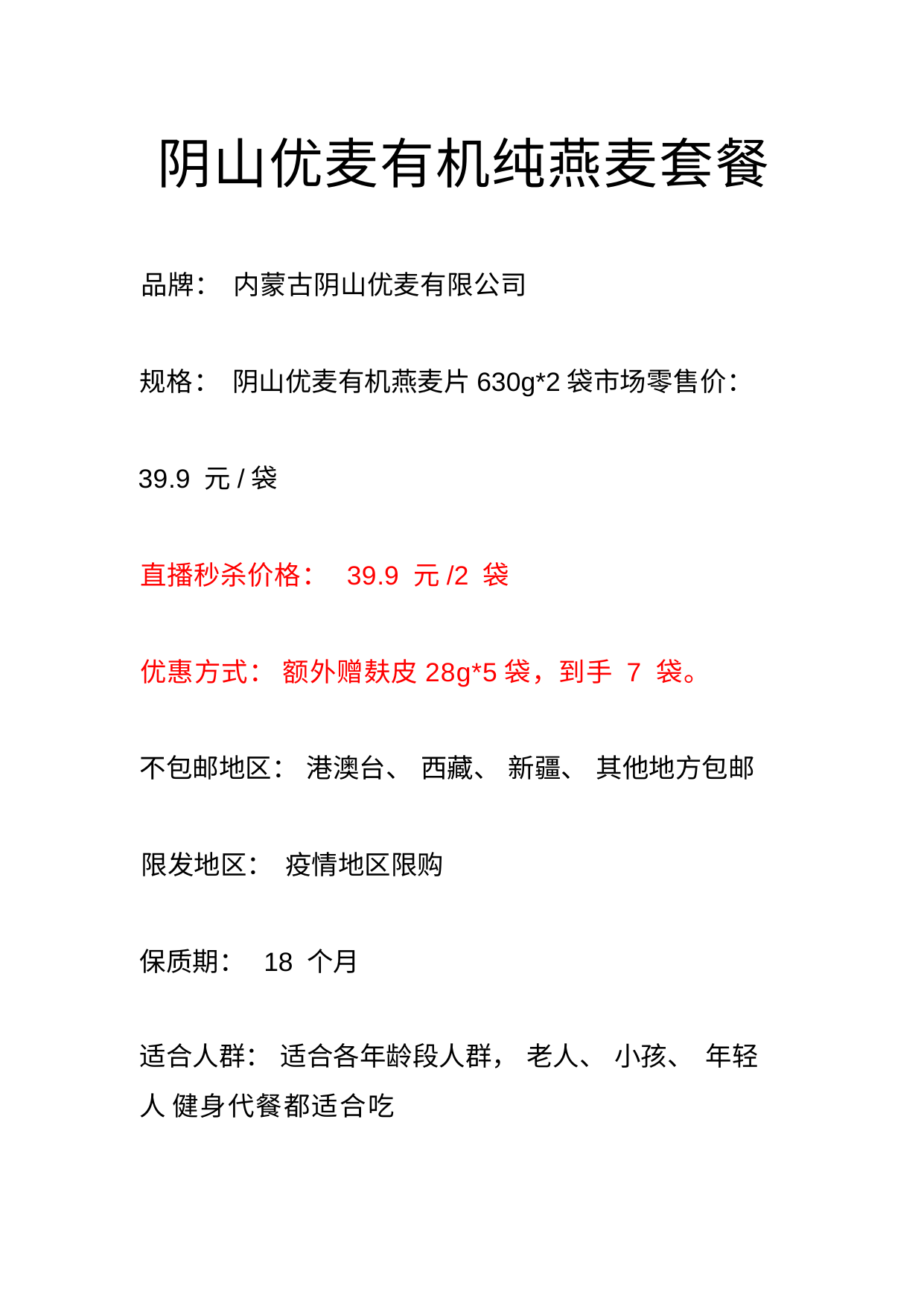

阴山优麦有机纯燕麦套餐

品牌：  内蒙古阴山优麦有限公司
规格：  阴山优麦有机燕麦片630g*2袋市场零售价：  39.9 元/袋

直播秒杀价格：  39.9 元/2 袋

优惠方式： 额外赠麸皮28g*5袋，到手 7 袋。

不包邮地区：  港澳台、  西藏、  新疆、  其他地方包邮

限发地区：  疫情地区限购

保质期：  18 个月

适合人群：  适合各年龄段人群，  老人、  小孩、  年轻人 健身代餐都适合吃